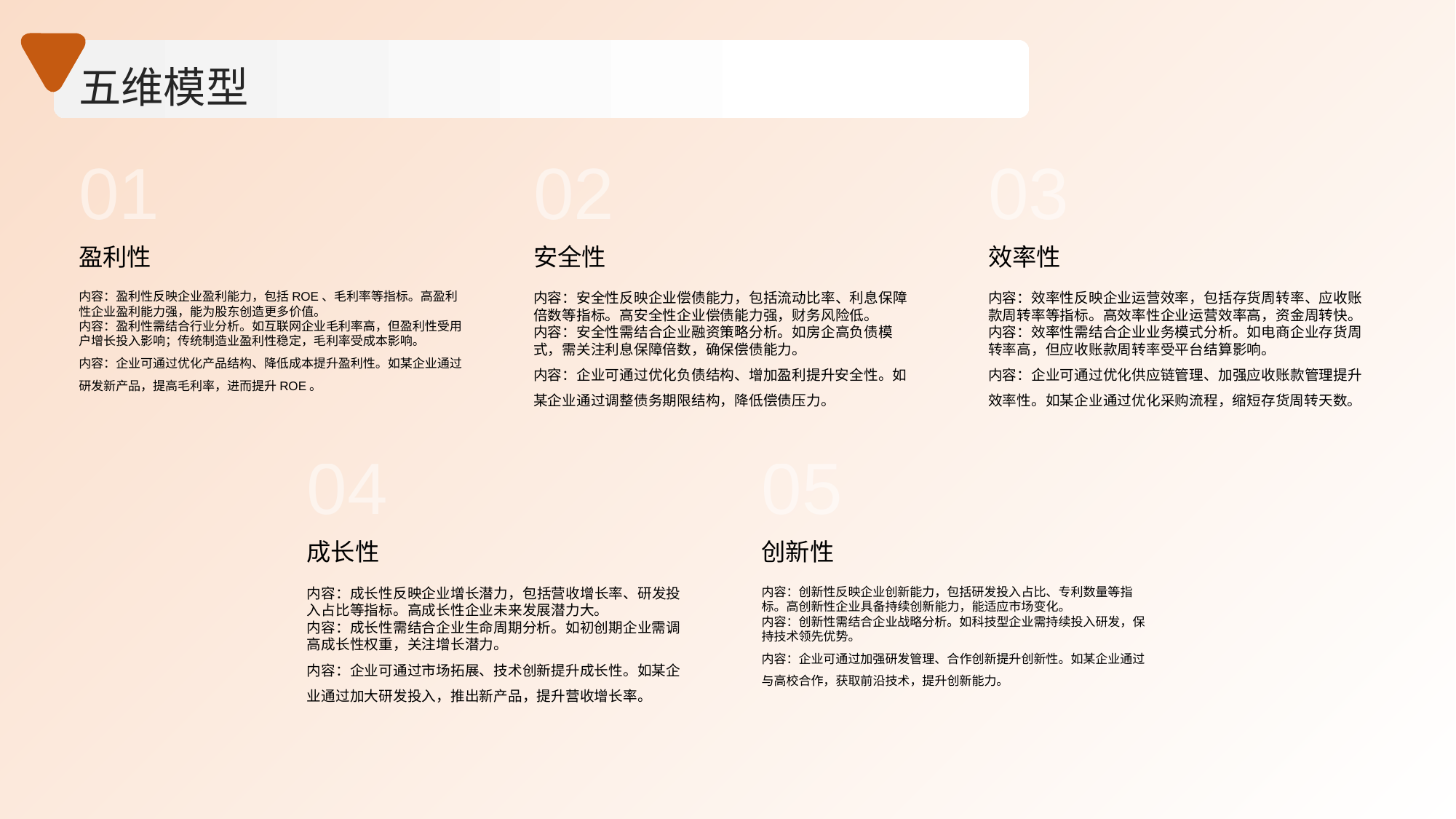

五维模型
01
02
03
盈利性
安全性
效率性
内容：盈利性反映企业盈利能力，包括ROE、毛利率等指标。高盈利性企业盈利能力强，能为股东创造更多价值。
内容：盈利性需结合行业分析。如互联网企业毛利率高，但盈利性受用户增长投入影响；传统制造业盈利性稳定，毛利率受成本影响。
内容：企业可通过优化产品结构、降低成本提升盈利性。如某企业通过研发新产品，提高毛利率，进而提升ROE。
内容：安全性反映企业偿债能力，包括流动比率、利息保障倍数等指标。高安全性企业偿债能力强，财务风险低。
内容：安全性需结合企业融资策略分析。如房企高负债模式，需关注利息保障倍数，确保偿债能力。
内容：企业可通过优化负债结构、增加盈利提升安全性。如某企业通过调整债务期限结构，降低偿债压力。
内容：效率性反映企业运营效率，包括存货周转率、应收账款周转率等指标。高效率性企业运营效率高，资金周转快。
内容：效率性需结合企业业务模式分析。如电商企业存货周转率高，但应收账款周转率受平台结算影响。
内容：企业可通过优化供应链管理、加强应收账款管理提升效率性。如某企业通过优化采购流程，缩短存货周转天数。
04
05
成长性
创新性
内容：成长性反映企业增长潜力，包括营收增长率、研发投入占比等指标。高成长性企业未来发展潜力大。
内容：成长性需结合企业生命周期分析。如初创期企业需调高成长性权重，关注增长潜力。
内容：企业可通过市场拓展、技术创新提升成长性。如某企业通过加大研发投入，推出新产品，提升营收增长率。
内容：创新性反映企业创新能力，包括研发投入占比、专利数量等指标。高创新性企业具备持续创新能力，能适应市场变化。
内容：创新性需结合企业战略分析。如科技型企业需持续投入研发，保持技术领先优势。
内容：企业可通过加强研发管理、合作创新提升创新性。如某企业通过与高校合作，获取前沿技术，提升创新能力。